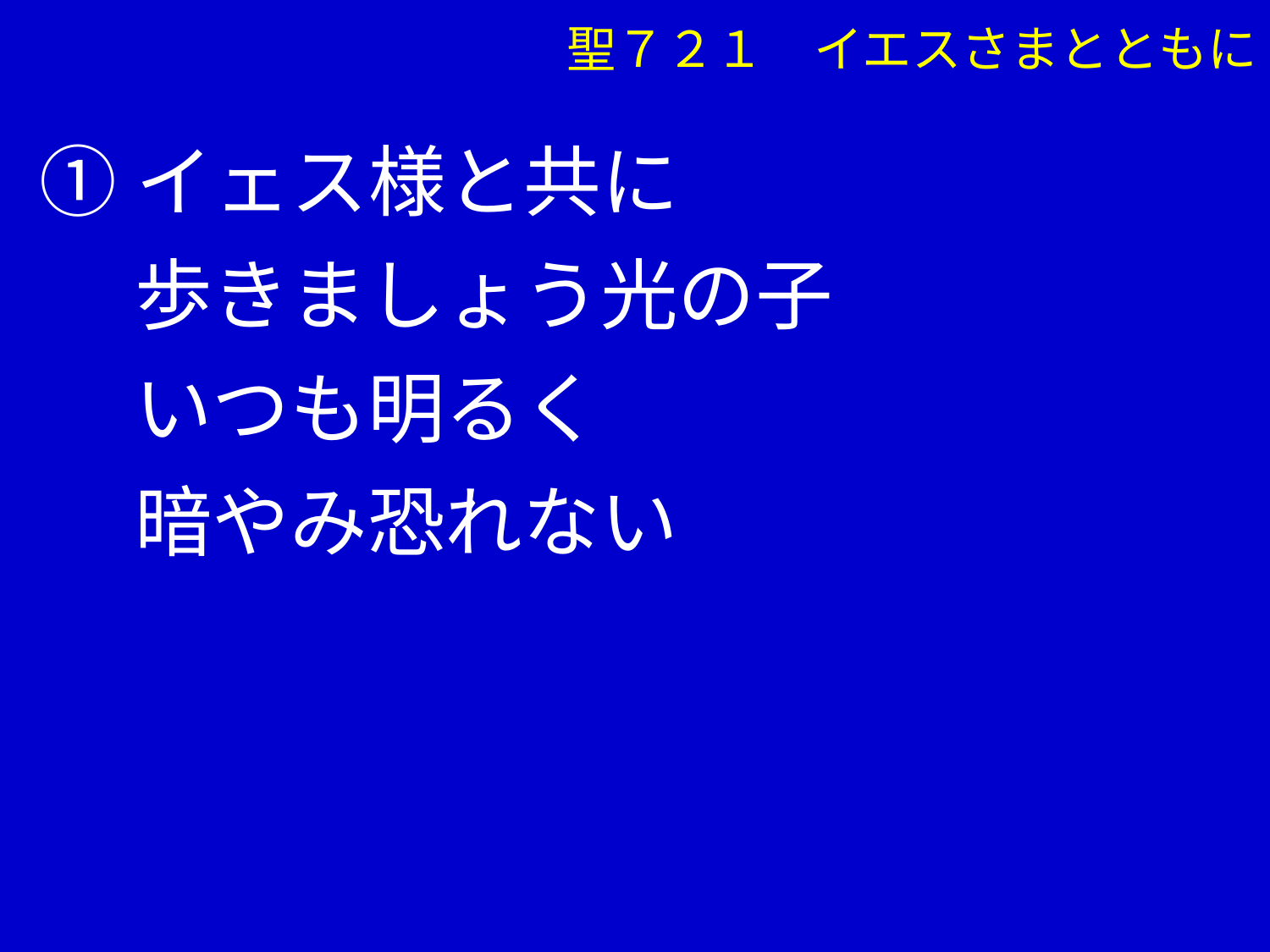

聖７２１　イエスさまとともに
①イェス様と共に
　 歩きましょう光の子
　 いつも明るく
　 暗やみ恐れない